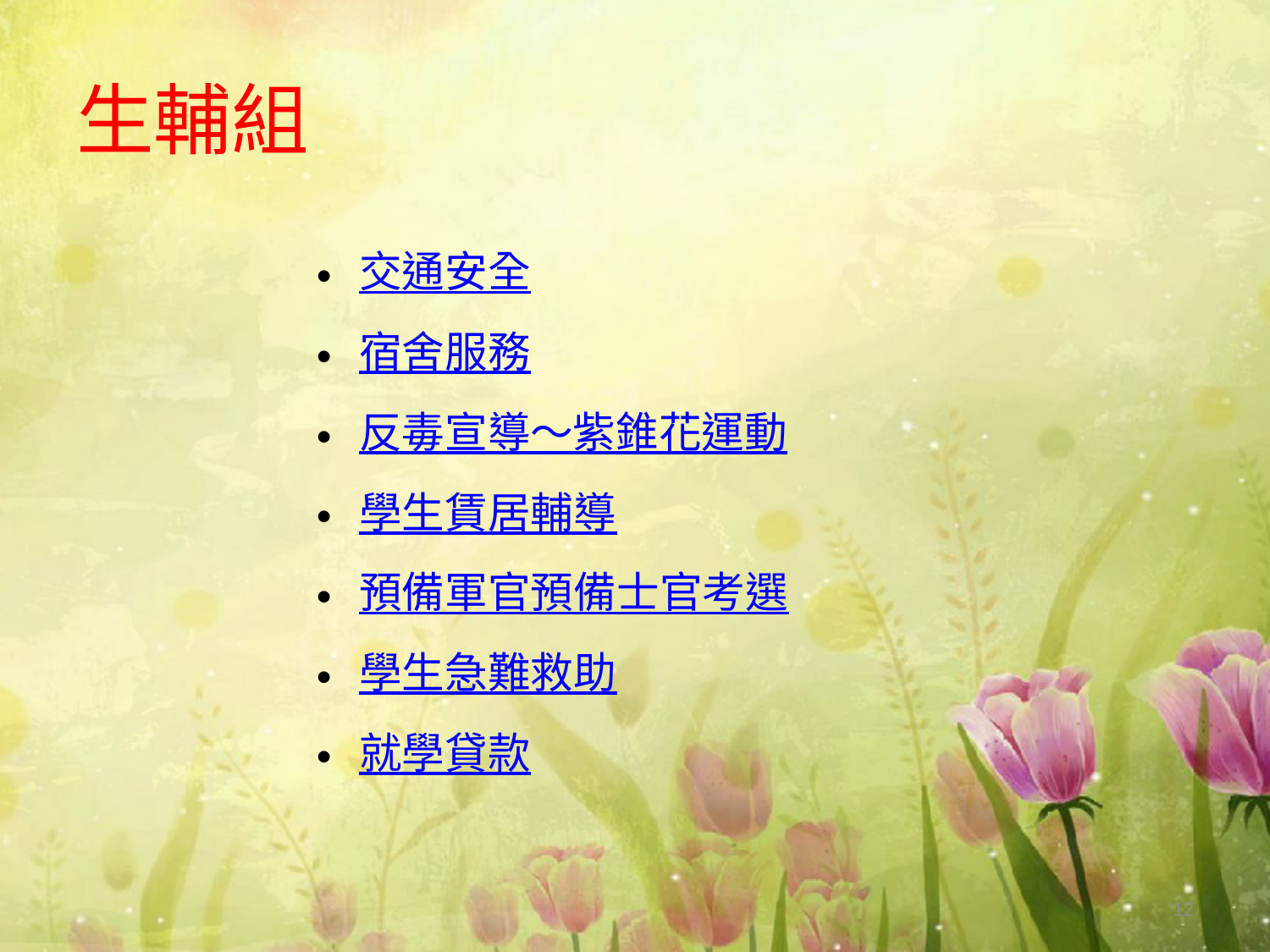

# 生輔組

交通安全
宿舍服務
反毒宣導～紫錐花運動
學生賃居輔導
預備軍官預備士官考選
學生急難救助
就學貸款

12